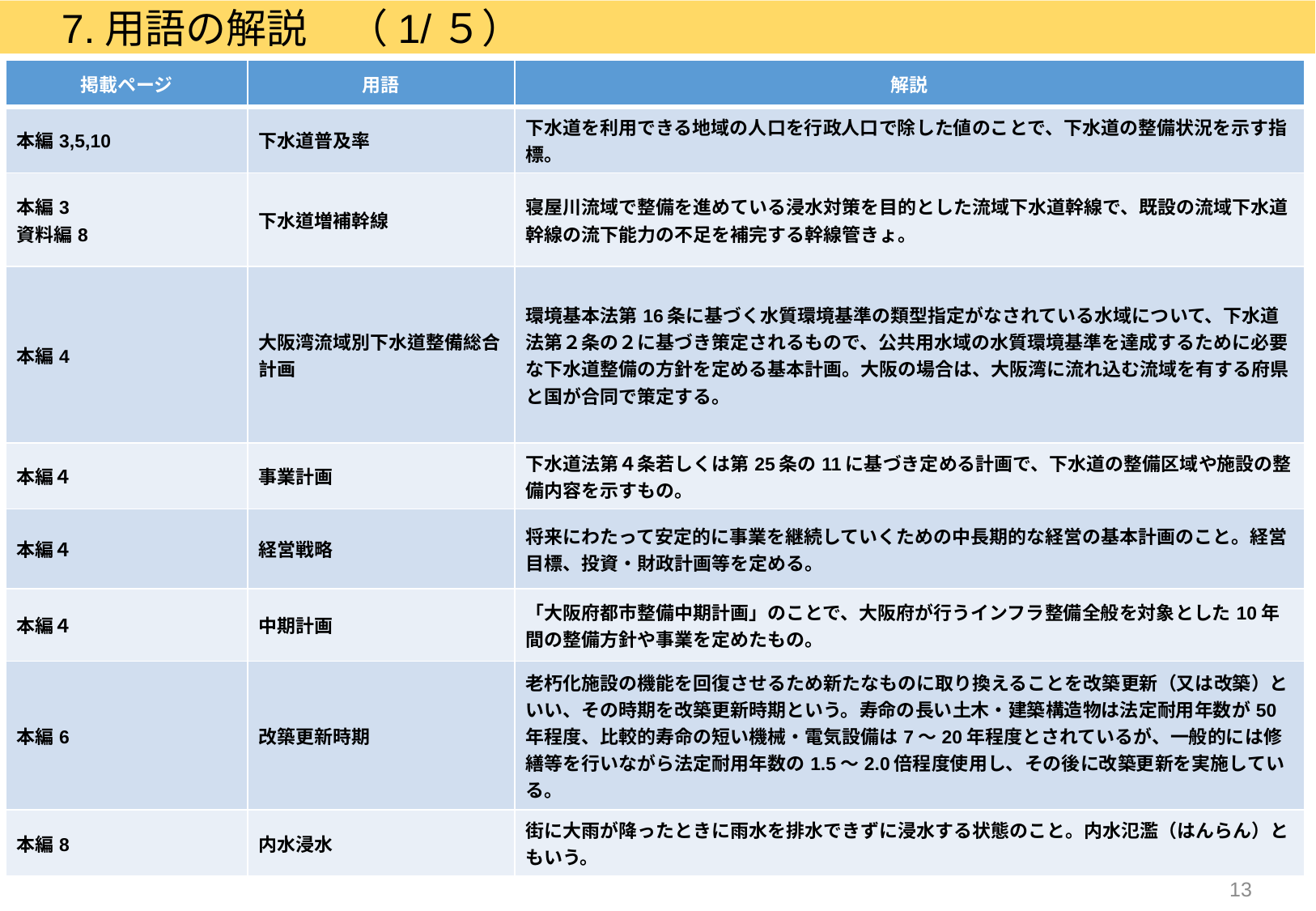

7.用語の解説　（1/５）
| 掲載ページ | 用語 | 解説 |
| --- | --- | --- |
| 本編3,5,10 | 下水道普及率 | 下水道を利用できる地域の人口を行政人口で除した値のことで、下水道の整備状況を示す指標。 |
| 本編3 資料編8 | 下水道増補幹線 | 寝屋川流域で整備を進めている浸水対策を目的とした流域下水道幹線で、既設の流域下水道幹線の流下能力の不足を補完する幹線管きょ。 |
| 本編4 | 大阪湾流域別下水道整備総合計画 | 環境基本法第16条に基づく水質環境基準の類型指定がなされている水域について、下水道法第２条の２に基づき策定されるもので、公共用水域の水質環境基準を達成するために必要な下水道整備の方針を定める基本計画。大阪の場合は、大阪湾に流れ込む流域を有する府県と国が合同で策定する。 |
| 本編４ | 事業計画 | 下水道法第４条若しくは第25条の11に基づき定める計画で、下水道の整備区域や施設の整備内容を示すもの。 |
| 本編４ | 経営戦略 | 将来にわたって安定的に事業を継続していくための中長期的な経営の基本計画のこと。経営目標、投資・財政計画等を定める。 |
| 本編４ | 中期計画 | 「大阪府都市整備中期計画」のことで、大阪府が行うインフラ整備全般を対象とした10年間の整備方針や事業を定めたもの。 |
| 本編6 | 改築更新時期 | 老朽化施設の機能を回復させるため新たなものに取り換えることを改築更新（又は改築）といい、その時期を改築更新時期という。寿命の長い土木・建築構造物は法定耐用年数が50年程度、比較的寿命の短い機械・電気設備は7～20年程度とされているが、一般的には修繕等を行いながら法定耐用年数の1.5～2.0倍程度使用し、その後に改築更新を実施している。 |
| 本編8 | 内水浸水 | 街に大雨が降ったときに雨水を排水できずに浸水する状態のこと。内水氾濫（はんらん）ともいう。 |
13